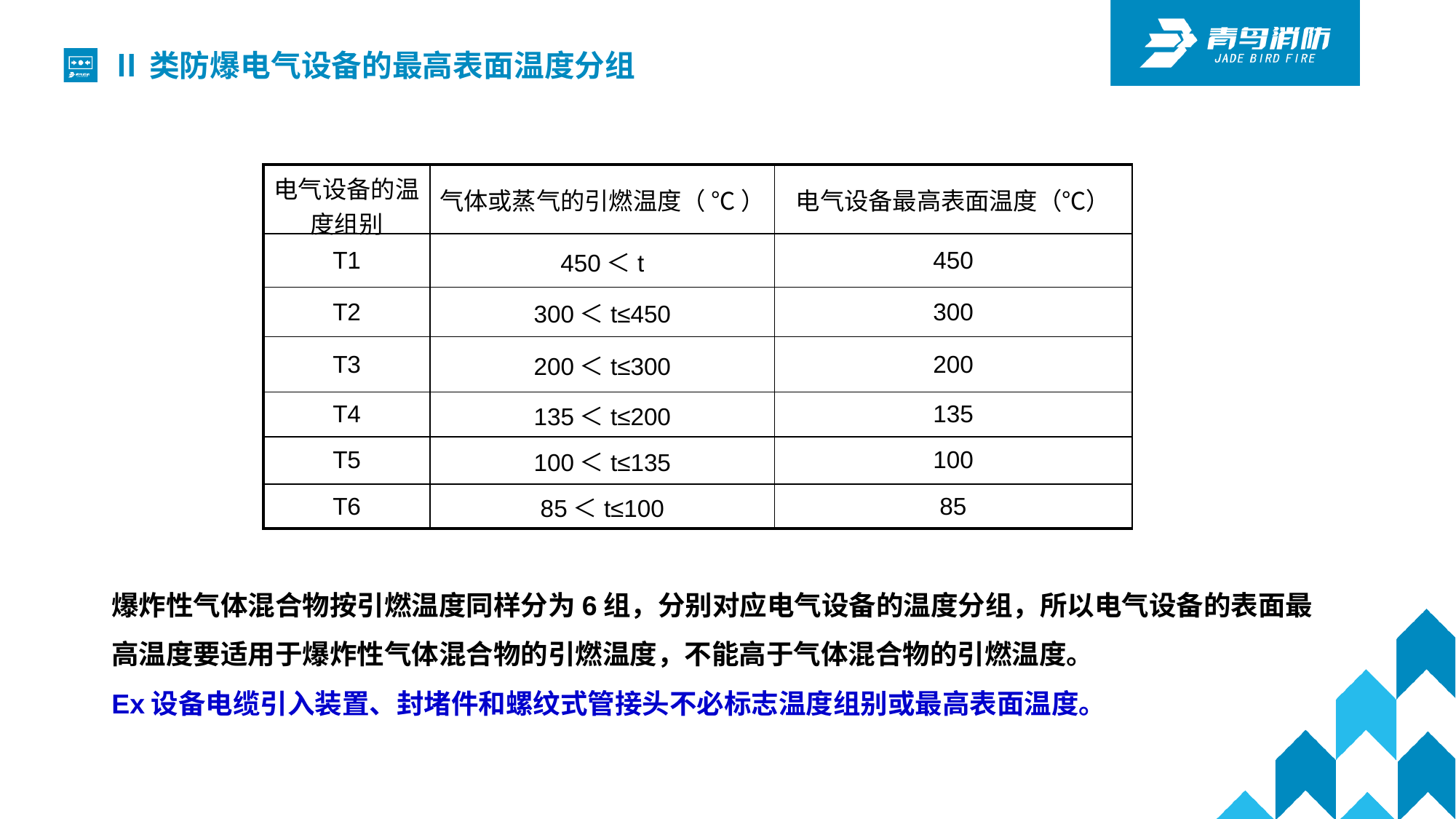

Ⅱ类防爆电气设备的最高表面温度分组
| 电气设备的温度组别 | 气体或蒸气的引燃温度（ ℃ ） | 电气设备最高表面温度（℃） |
| --- | --- | --- |
| T1 | 450＜t | 450 |
| T2 | 300＜t≤450 | 300 |
| T3 | 200＜t≤300 | 200 |
| T4 | 135＜t≤200 | 135 |
| T5 | 100＜t≤135 | 100 |
| T6 | 85＜t≤100 | 85 |
爆炸性气体混合物按引燃温度同样分为6组，分别对应电气设备的温度分组，所以电气设备的表面最高温度要适用于爆炸性气体混合物的引燃温度，不能高于气体混合物的引燃温度。
Ex设备电缆引入装置、封堵件和螺纹式管接头不必标志温度组别或最高表面温度。